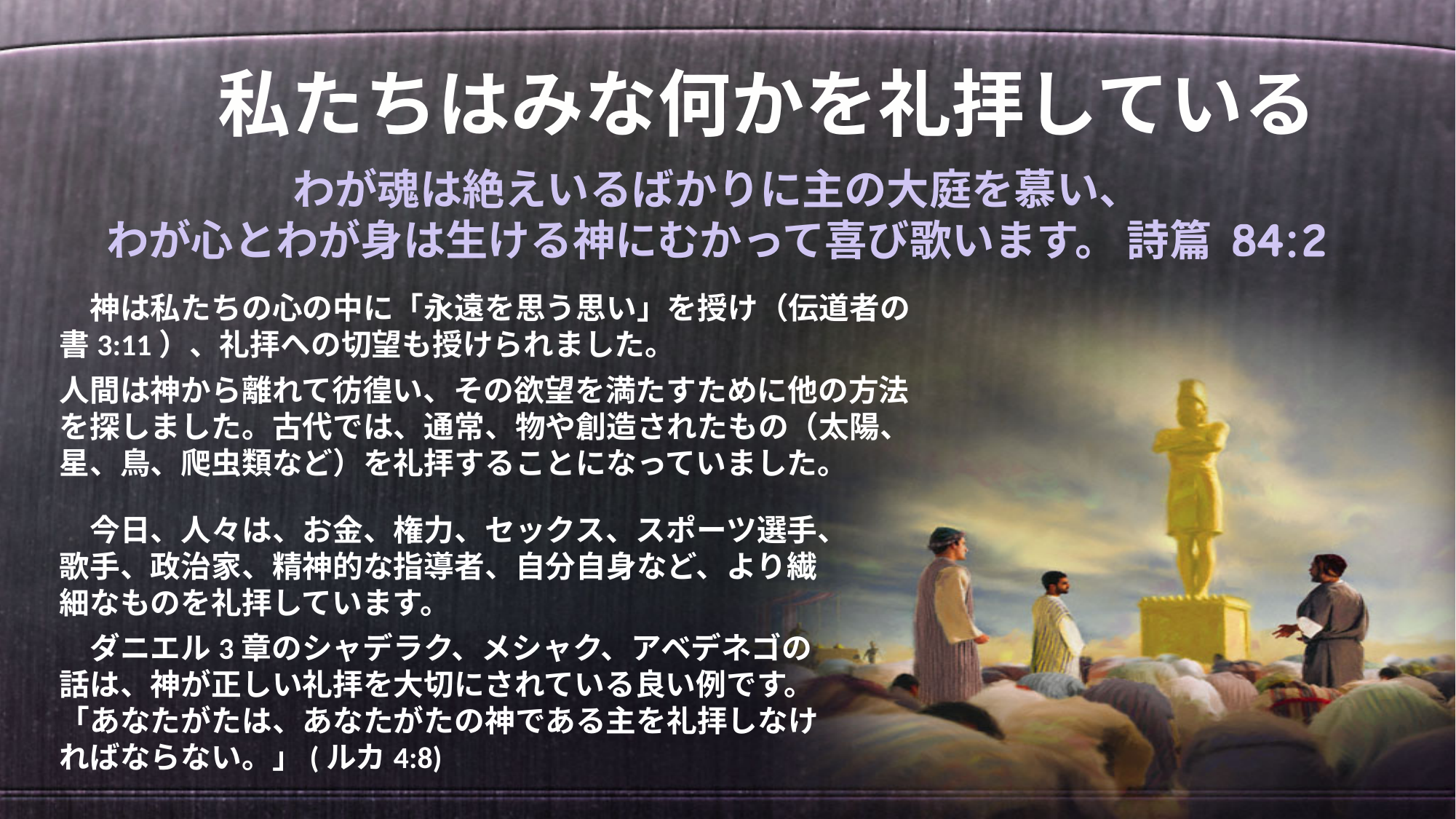

私たちはみな何かを礼拝している
わが魂は絶えいるばかりに主の大庭を慕い、
わが心とわが身は生ける神にむかって喜び歌います。 詩篇 84:2
　神は私たちの心の中に「永遠を思う思い」を授け（伝道者の書3:11）、礼拝への切望も授けられました。
人間は神から離れて彷徨い、その欲望を満たすために他の方法を探しました。古代では、通常、物や創造されたもの（太陽、星、鳥、爬虫類など）を礼拝することになっていました。
　今日、人々は、お金、権力、セックス、スポーツ選手、歌手、政治家、精神的な指導者、自分自身など、より繊細なものを礼拝しています。
　ダニエル3章のシャデラク、メシャク、アベデネゴの話は、神が正しい礼拝を大切にされている良い例です。「あなたがたは、あなたがたの神である主を礼拝しなければならない。」(ルカ4:8)